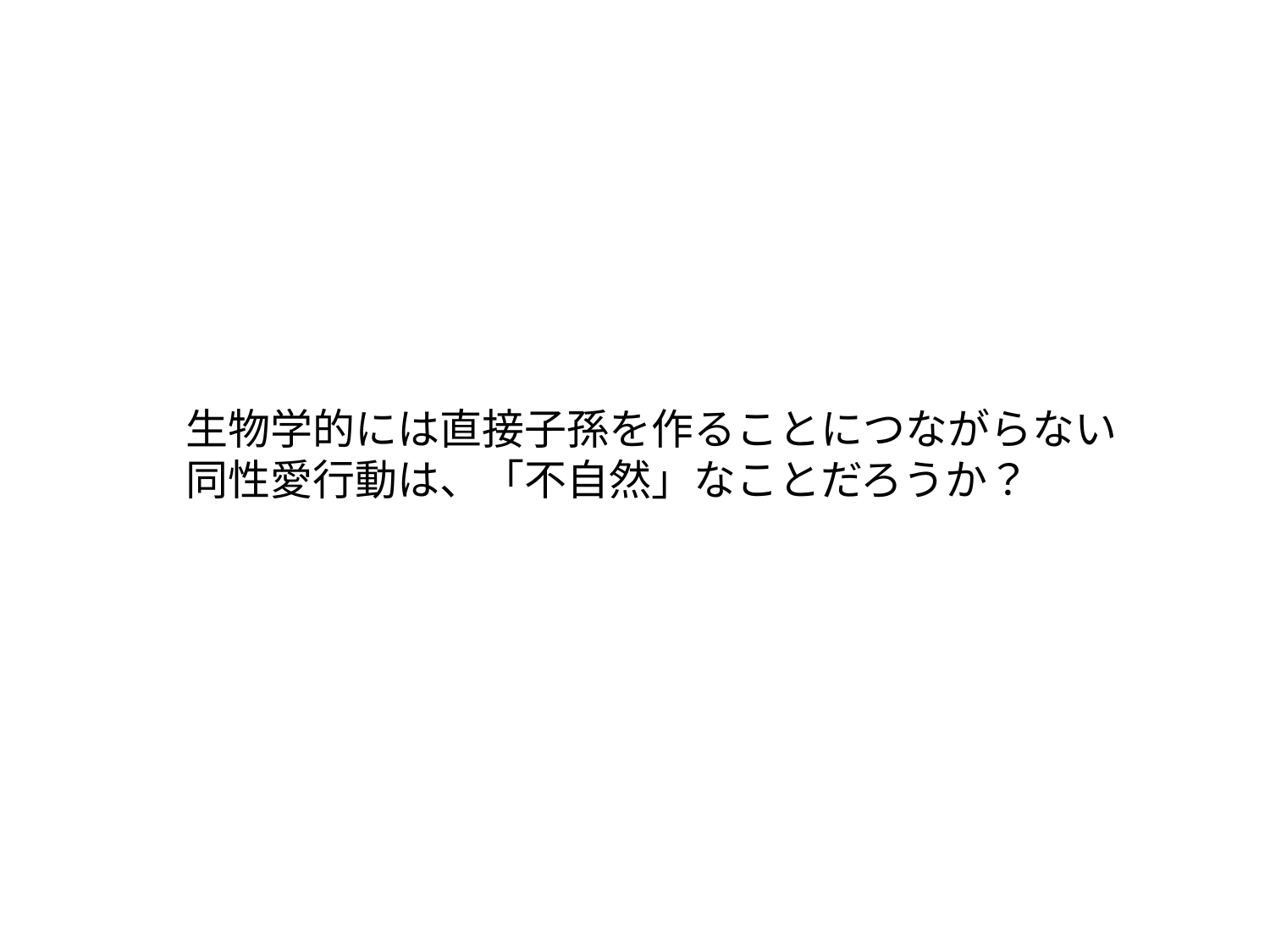

#
生物学的には直接子孫を作ることにつながらない
同性愛行動は、「不自然」なことだろうか？